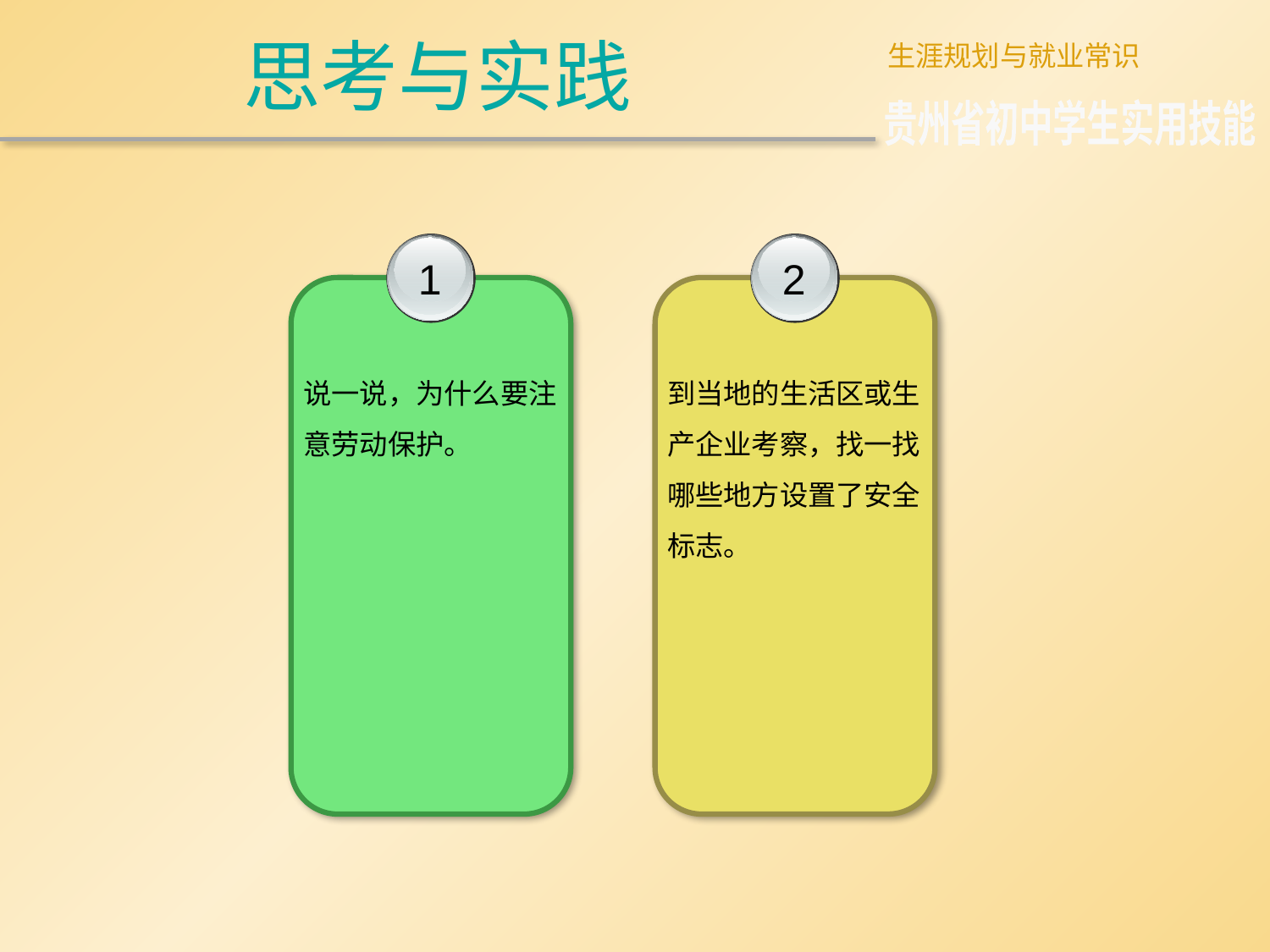

思考与实践
生涯规划与就业常识
贵州省初中学生实用技能

1

说一说，为什么要注意劳动保护。

2

到当地的生活区或生产企业考察，找一找哪些地方设置了安全标志。